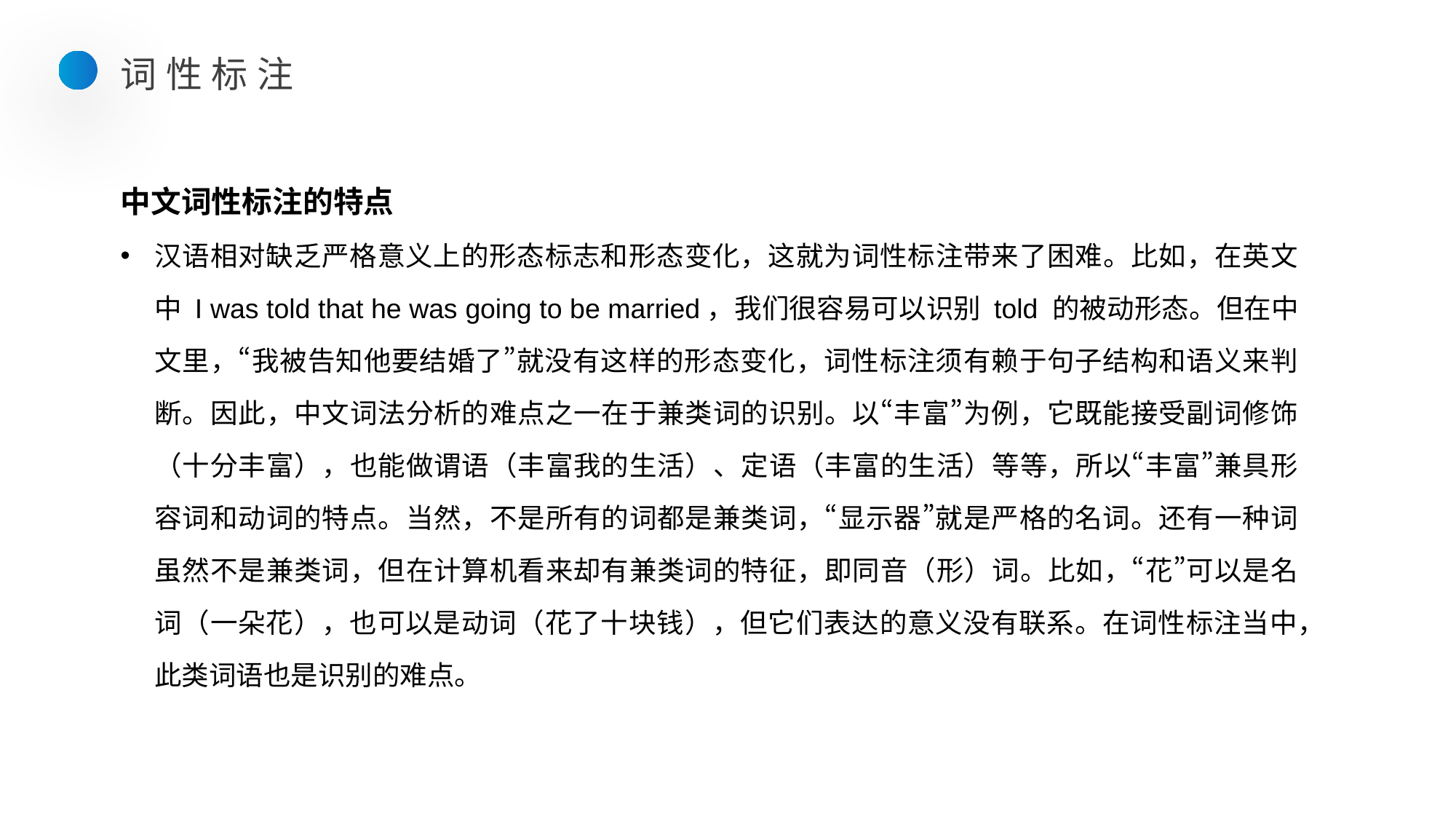

词性标注

中文词性标注的特点
汉语相对缺乏严格意义上的形态标志和形态变化，这就为词性标注带来了困难。比如，在英文中 I was told that he was going to be married，我们很容易可以识别 told 的被动形态。但在中文里，“我被告知他要结婚了”就没有这样的形态变化，词性标注须有赖于句子结构和语义来判断。因此，中文词法分析的难点之一在于兼类词的识别。以“丰富”为例，它既能接受副词修饰（十分丰富），也能做谓语（丰富我的生活）、定语（丰富的生活）等等，所以“丰富”兼具形容词和动词的特点。当然，不是所有的词都是兼类词，“显示器”就是严格的名词。还有一种词虽然不是兼类词，但在计算机看来却有兼类词的特征，即同音（形）词。比如，“花”可以是名词（一朵花），也可以是动词（花了十块钱），但它们表达的意义没有联系。在词性标注当中，此类词语也是识别的难点。